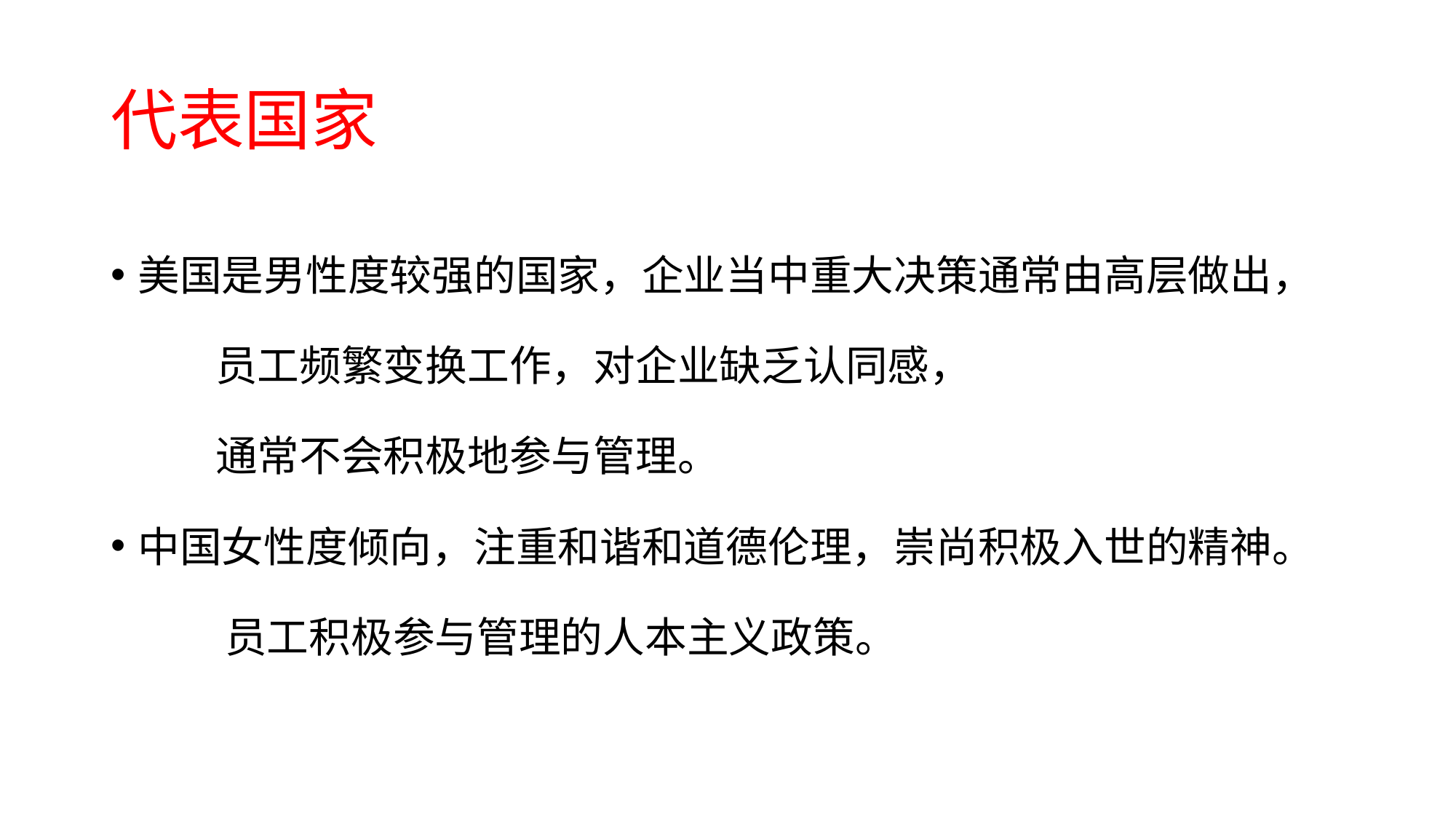

# 代表国家
美国是男性度较强的国家，企业当中重大决策通常由高层做出，
          员工频繁变换工作，对企业缺乏认同感，
          通常不会积极地参与管理。
中国女性度倾向，注重和谐和道德伦理，崇尚积极入世的精神。
           员工积极参与管理的人本主义政策。